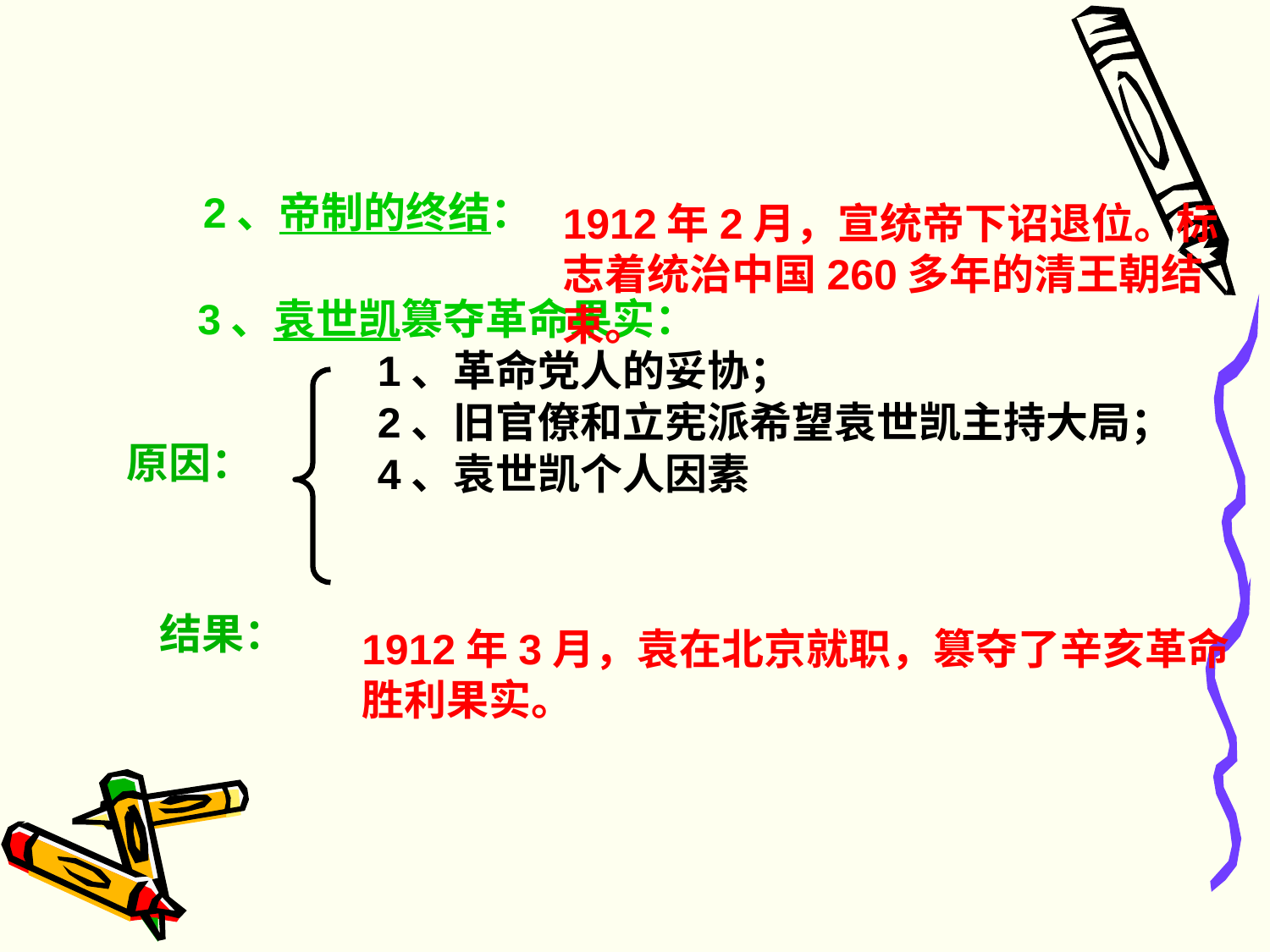

2、帝制的终结：
1912年2月，宣统帝下诏退位。标志着统治中国260多年的清王朝结束。
3、袁世凯篡夺革命果实：
1、革命党人的妥协；
2、旧官僚和立宪派希望袁世凯主持大局；
4、袁世凯个人因素

原因：
结果：
1912年3月，袁在北京就职，篡夺了辛亥革命胜利果实。